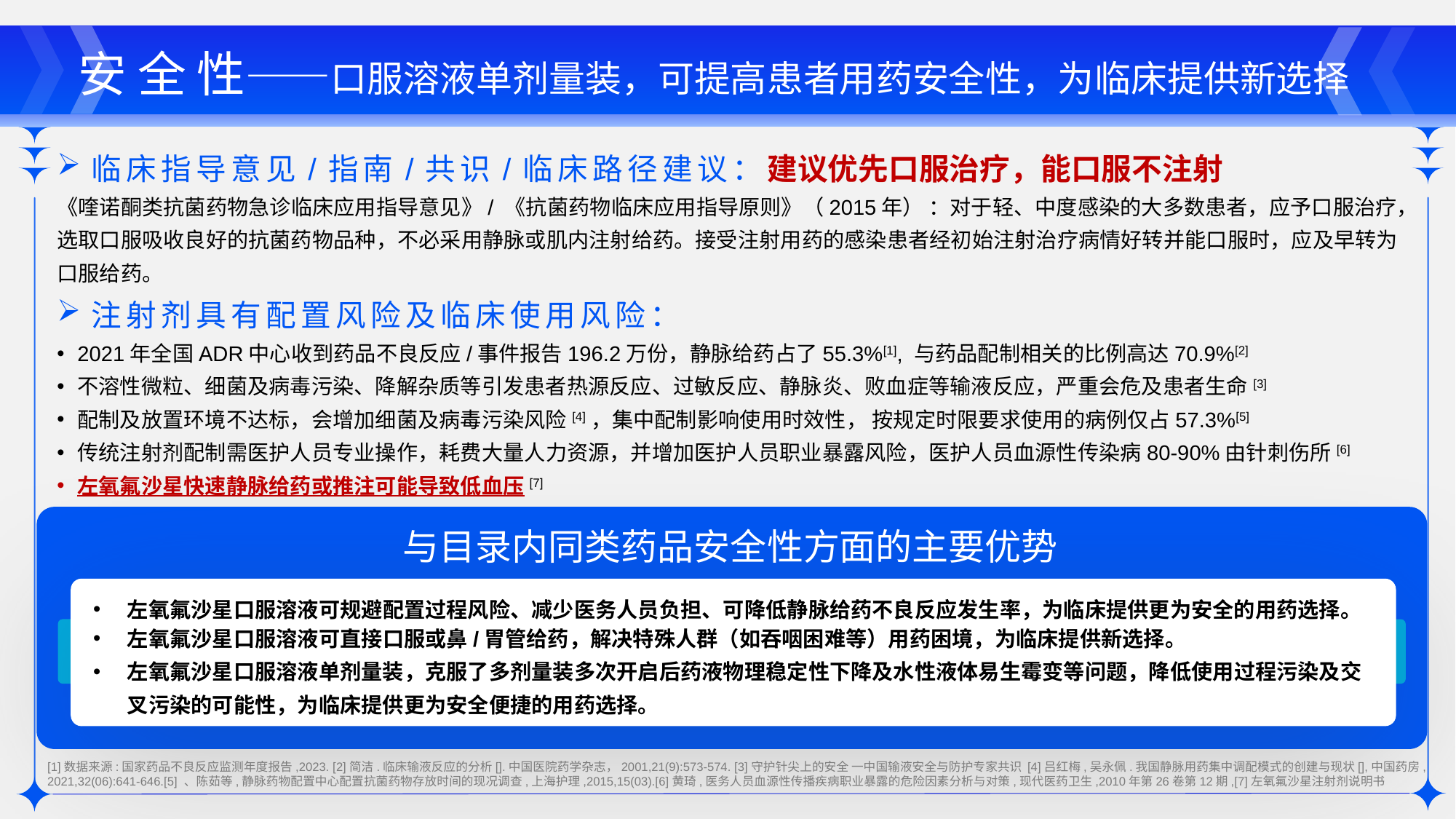

安 全 性——口服溶液单剂量装，可提高患者用药安全性，为临床提供新选择
临床指导意见/指南/共识/临床路径建议：建议优先口服治疗，能口服不注射
《喹诺酮类抗菌药物急诊临床应用指导意见》/ 《抗菌药物临床应用指导原则》（2015年） ：对于轻、中度感染的大多数患者，应予口服治疗，选取口服吸收良好的抗菌药物品种，不必采用静脉或肌内注射给药。接受注射用药的感染患者经初始注射治疗病情好转并能口服时，应及早转为
口服给药。
注射剂具有配置风险及临床使用风险：
2021年全国ADR中心收到药品不良反应/事件报告196.2万份，静脉给药占了55.3%[1], 与药品配制相关的比例高达70.9%[2]
不溶性微粒、细菌及病毒污染、降解杂质等引发患者热源反应、过敏反应、静脉炎、败血症等输液反应，严重会危及患者生命[3]
配制及放置环境不达标，会增加细菌及病毒污染风险[4]，集中配制影响使用时效性， 按规定时限要求使用的病例仅占57.3%[5]
传统注射剂配制需医护人员专业操作，耗费大量人力资源，并增加医护人员职业暴露风险，医护人员血源性传染病80-90%由针刺伤所[6]
左氧氟沙星快速静脉给药或推注可能导致低血压[7]

与目录内同类药品安全性方面的主要优势

左氧氟沙星口服溶液可规避配置过程风险、减少医务人员负担、可降低静脉给药不良反应发生率，为临床提供更为安全的用药选择。
左氧氟沙星口服溶液可直接口服或鼻/胃管给药，解决特殊人群（如吞咽困难等）用药困境，为临床提供新选择。
左氧氟沙星口服溶液单剂量装，克服了多剂量装多次开启后药液物理稳定性下降及水性液体易生霉变等问题，降低使用过程污染及交叉污染的可能性，为临床提供更为安全便捷的用药选择。

[1]数据来源:国家药品不良反应监测年度报告,2023. [2]简洁.临床输液反应的分析[].中国医院药学杂志，2001,21(9):573-574. [3]守护针尖上的安全 一中国输液安全与防护专家共识 [4]吕红梅,吴永佩.我国静脉用药集中调配模式的创建与现状[],中国药房,2021,32(06):641-646.[5] 、陈茹等,静脉药物配置中心配置抗菌药物存放时间的现况调查,上海护理,2015,15(03).[6]黄琦,医务人员血源性传播疾病职业暴露的危险因素分析与对策,现代医药卫生,2010年第26卷第12期,[7]左氧氟沙星注射剂说明书